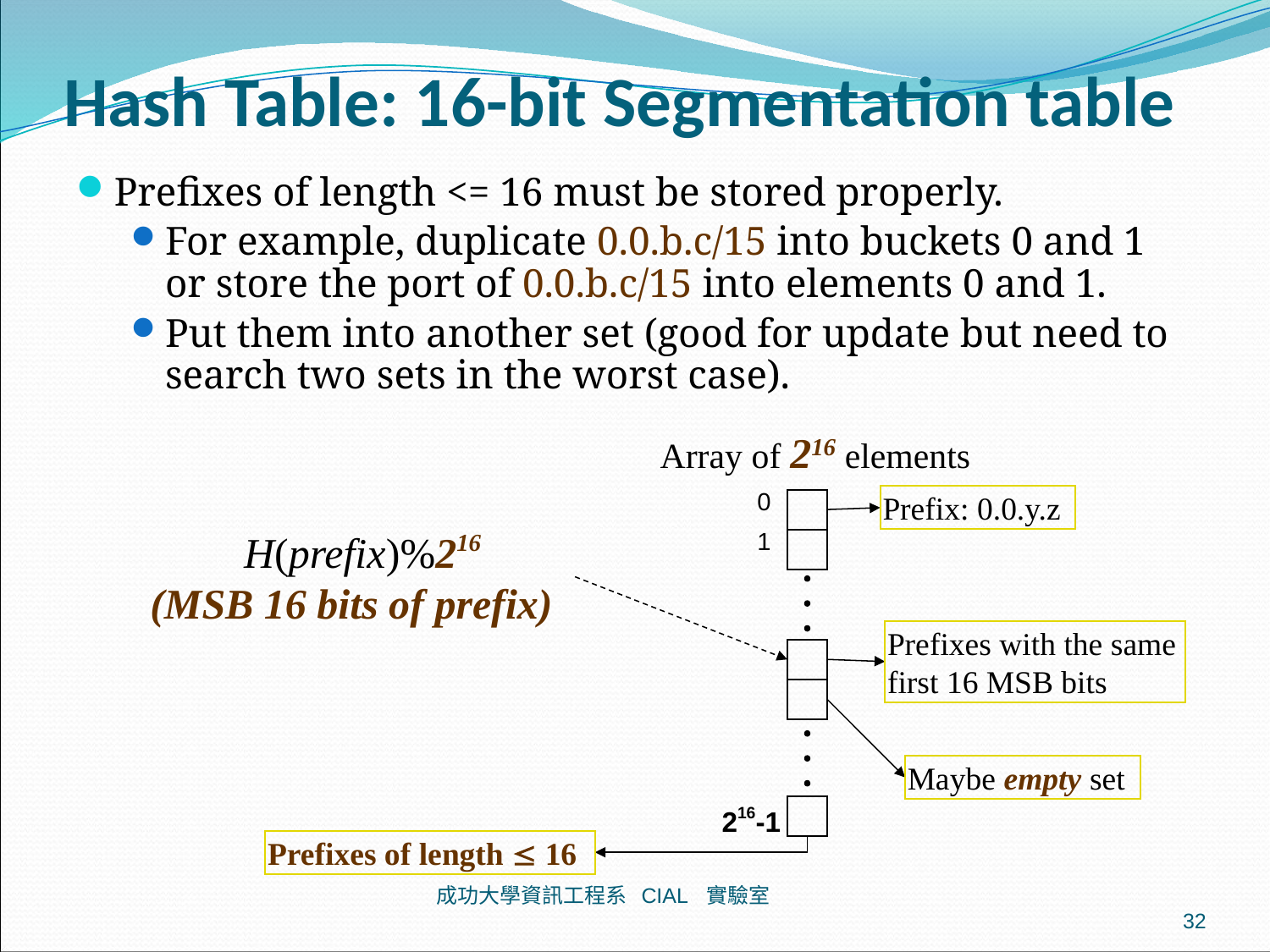

# Hash Table: 16-bit Segmentation table
Prefixes of length <= 16 must be stored properly.
For example, duplicate 0.0.b.c/15 into buckets 0 and 1 or store the port of 0.0.b.c/15 into elements 0 and 1.
Put them into another set (good for update but need to search two sets in the worst case).
Array of 216 elements
0
Prefix: 0.0.y.z

H(prefix)%216
(MSB 16 bits of prefix)
1

Prefixes with the same first 16 MSB bits

Maybe empty set

216-1
Prefixes of length ≤ 16
成功大學資訊工程系  CIAL 實驗室

32